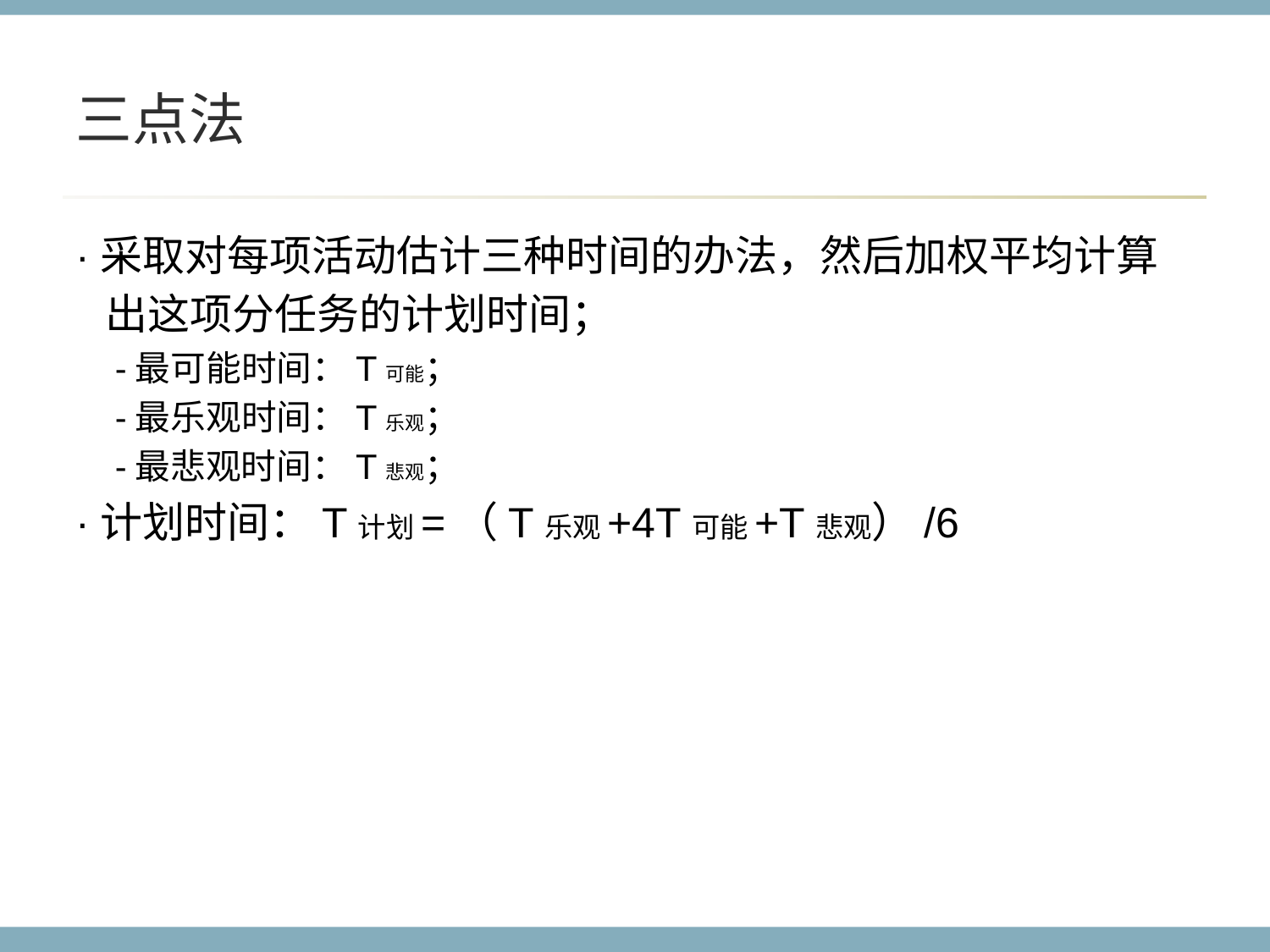

# 三点法
·采取对每项活动估计三种时间的办法，然后加权平均计算
  出这项分任务的计划时间；
    -最可能时间：T可能；
    -最乐观时间：T乐观；
    -最悲观时间：T悲观；
·计划时间：T计划=（T乐观+4T可能+T悲观）/6